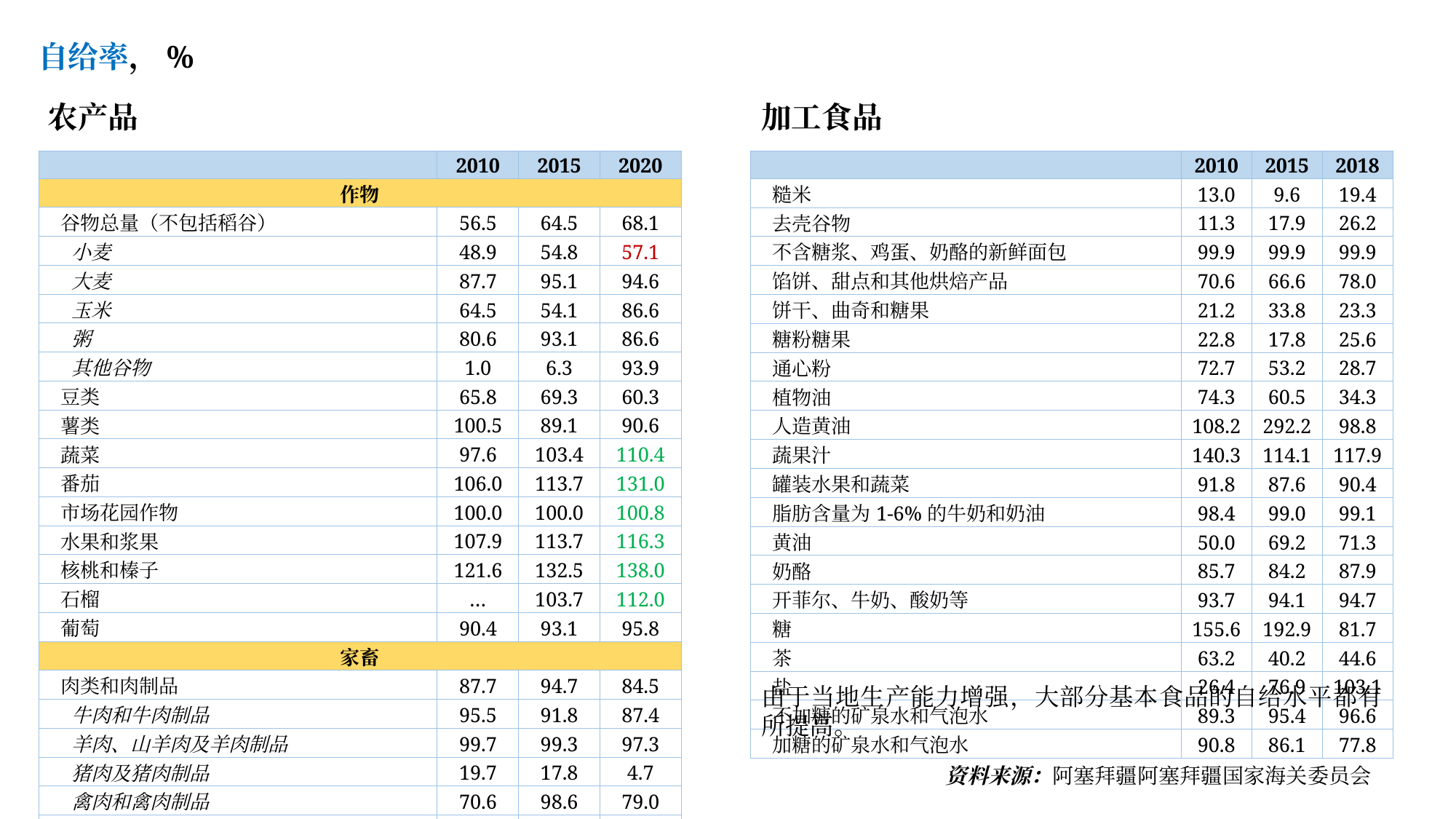

自给率，%
农产品
加工食品
|  | 2010 | 2015 | 2020 |
| --- | --- | --- | --- |
| 作物 |  |  |  |
| 谷物总量（不包括稻谷） | 56.5 | 64.5 | 68.1 |
| 小麦 | 48.9 | 54.8 | 57.1 |
| 大麦 | 87.7 | 95.1 | 94.6 |
| 玉米 | 64.5 | 54.1 | 86.6 |
| 粥 | 80.6 | 93.1 | 86.6 |
| 其他谷物 | 1.0 | 6.3 | 93.9 |
| 豆类 | 65.8 | 69.3 | 60.3 |
| 薯类 | 100.5 | 89.1 | 90.6 |
| 蔬菜 | 97.6 | 103.4 | 110.4 |
| 番茄 | 106.0 | 113.7 | 131.0 |
| 市场花园作物 | 100.0 | 100.0 | 100.8 |
| 水果和浆果 | 107.9 | 113.7 | 116.3 |
| 核桃和榛子 | 121.6 | 132.5 | 138.0 |
| 石榴 | … | 103.7 | 112.0 |
| 葡萄 | 90.4 | 93.1 | 95.8 |
| 家畜 |  |  |  |
| 肉类和肉制品 | 87.7 | 94.7 | 84.5 |
| 牛肉和牛肉制品 | 95.5 | 91.8 | 87.4 |
| 羊肉、山羊肉及羊肉制品 | 99.7 | 99.3 | 97.3 |
| 猪肉及猪肉制品 | 19.7 | 17.8 | 4.7 |
| 禽肉和禽肉制品 | 70.6 | 98.6 | 79.0 |
| 牛奶和乳制品 | 70.4 | 84.3 | 83.5 |
| 蛋类 | 97.9 | 99.7 | 100.0 |
| 鱼肉和鱼肉制品 | 76.6 | 77.6 | 81.7 |
|  | 2010 | 2015 | 2018 |
| --- | --- | --- | --- |
| 糙米 | 13.0 | 9.6 | 19.4 |
| 去壳谷物 | 11.3 | 17.9 | 26.2 |
| 不含糖浆、鸡蛋、奶酪的新鲜面包 | 99.9 | 99.9 | 99.9 |
| 馅饼、甜点和其他烘焙产品 | 70.6 | 66.6 | 78.0 |
| 饼干、曲奇和糖果 | 21.2 | 33.8 | 23.3 |
| 糖粉糖果 | 22.8 | 17.8 | 25.6 |
| 通心粉 | 72.7 | 53.2 | 28.7 |
| 植物油 | 74.3 | 60.5 | 34.3 |
| 人造黄油 | 108.2 | 292.2 | 98.8 |
| 蔬果汁 | 140.3 | 114.1 | 117.9 |
| 罐装水果和蔬菜 | 91.8 | 87.6 | 90.4 |
| 脂肪含量为1-6%的牛奶和奶油 | 98.4 | 99.0 | 99.1 |
| 黄油 | 50.0 | 69.2 | 71.3 |
| 奶酪 | 85.7 | 84.2 | 87.9 |
| 开菲尔、牛奶、酸奶等 | 93.7 | 94.1 | 94.7 |
| 糖 | 155.6 | 192.9 | 81.7 |
| 茶 | 63.2 | 40.2 | 44.6 |
| 盐 | 26.4 | 76.9 | 103.1 |
| 不加糖的矿泉水和气泡水 | 89.3 | 95.4 | 96.6 |
| 加糖的矿泉水和气泡水 | 90.8 | 86.1 | 77.8 |
由于当地生产能力增强，大部分基本食品的自给水平都有所提高。
资料来源：阿塞拜疆阿塞拜疆国家海关委员会